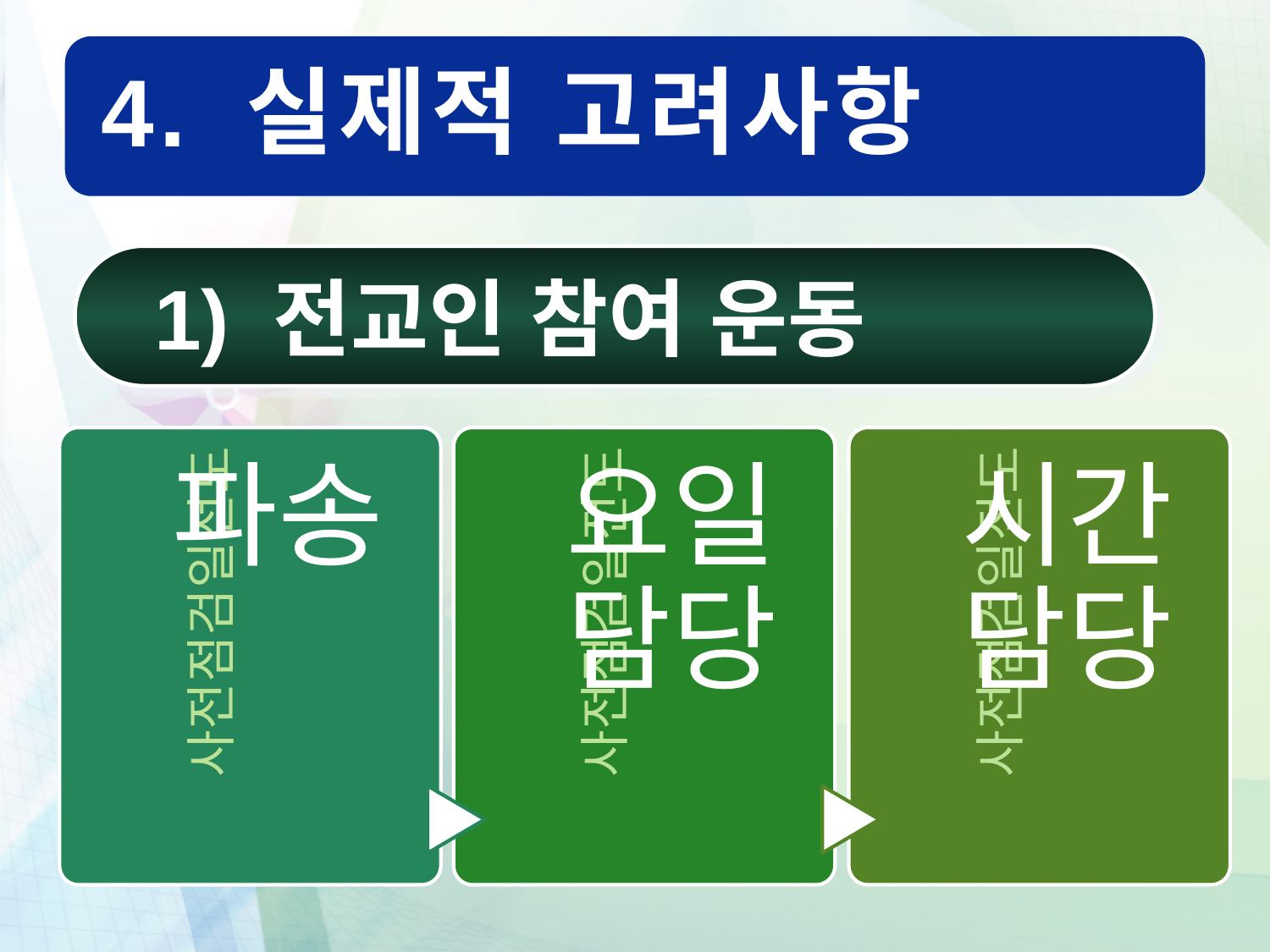

4. 실제적 고려사항
  1) 전교인 참여 운동
사전점검일전도
파송
사전점검일전도
요일
담당
사전점검일전도
시간담당